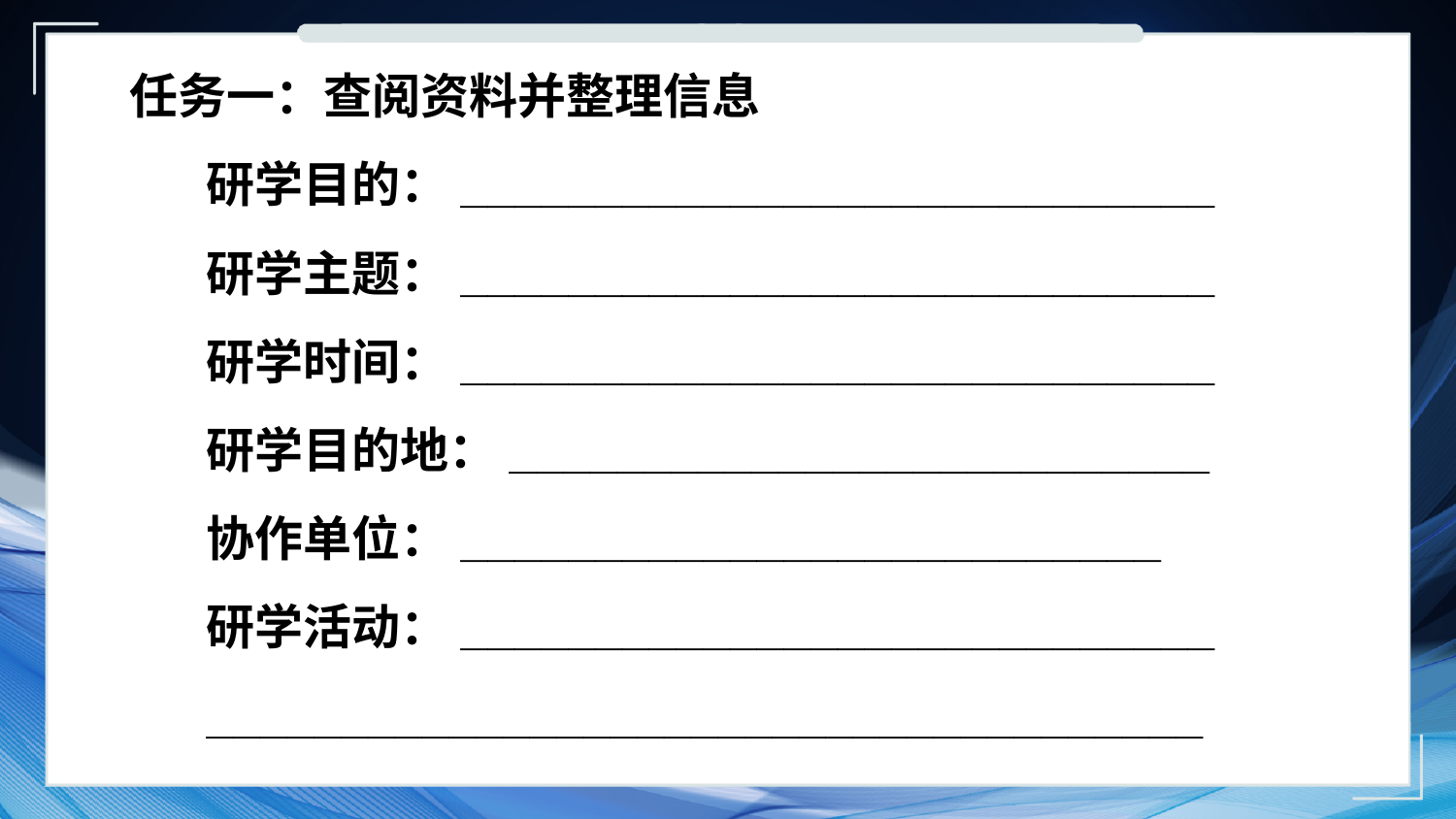

任务一：查阅资料并整理信息
研学目的：____________________________
研学主题：____________________________
研学时间：____________________________
研学目的地：__________________________
协作单位：__________________________
研学活动：____________________________
_____________________________________